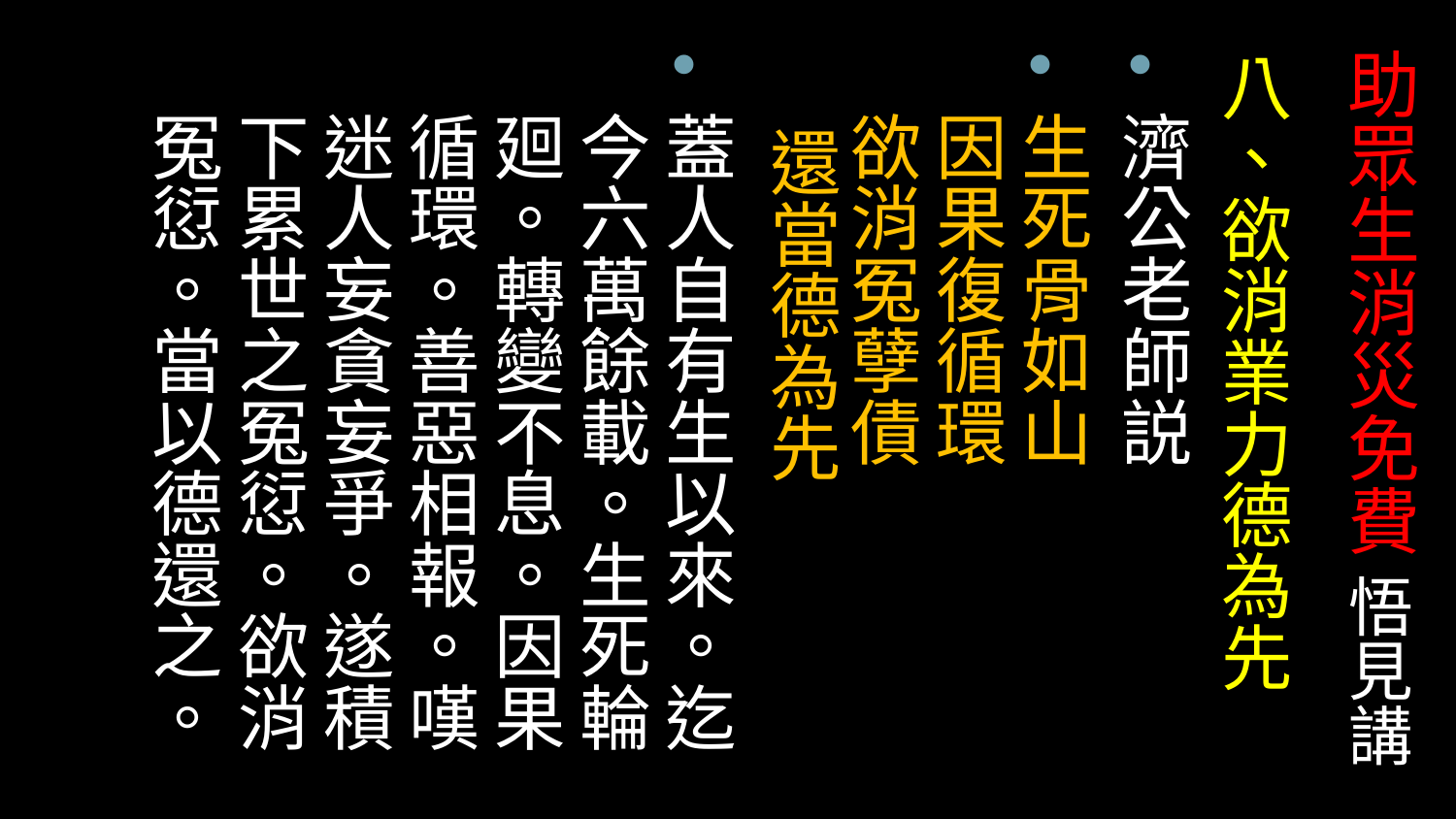

# 助眾生消災免費 悟見講
八、欲消業力德為先
濟公老師説
生死骨如山                  因果復循環 
欲消冤孽債                     還當德為先
蓋人自有生以來。迄今六萬餘載。生死輪廻。轉變不息。因果循環。善惡相報。嘆迷人妄貪妄爭。遂積下累世之冤愆。欲消冤愆。當以德還之。